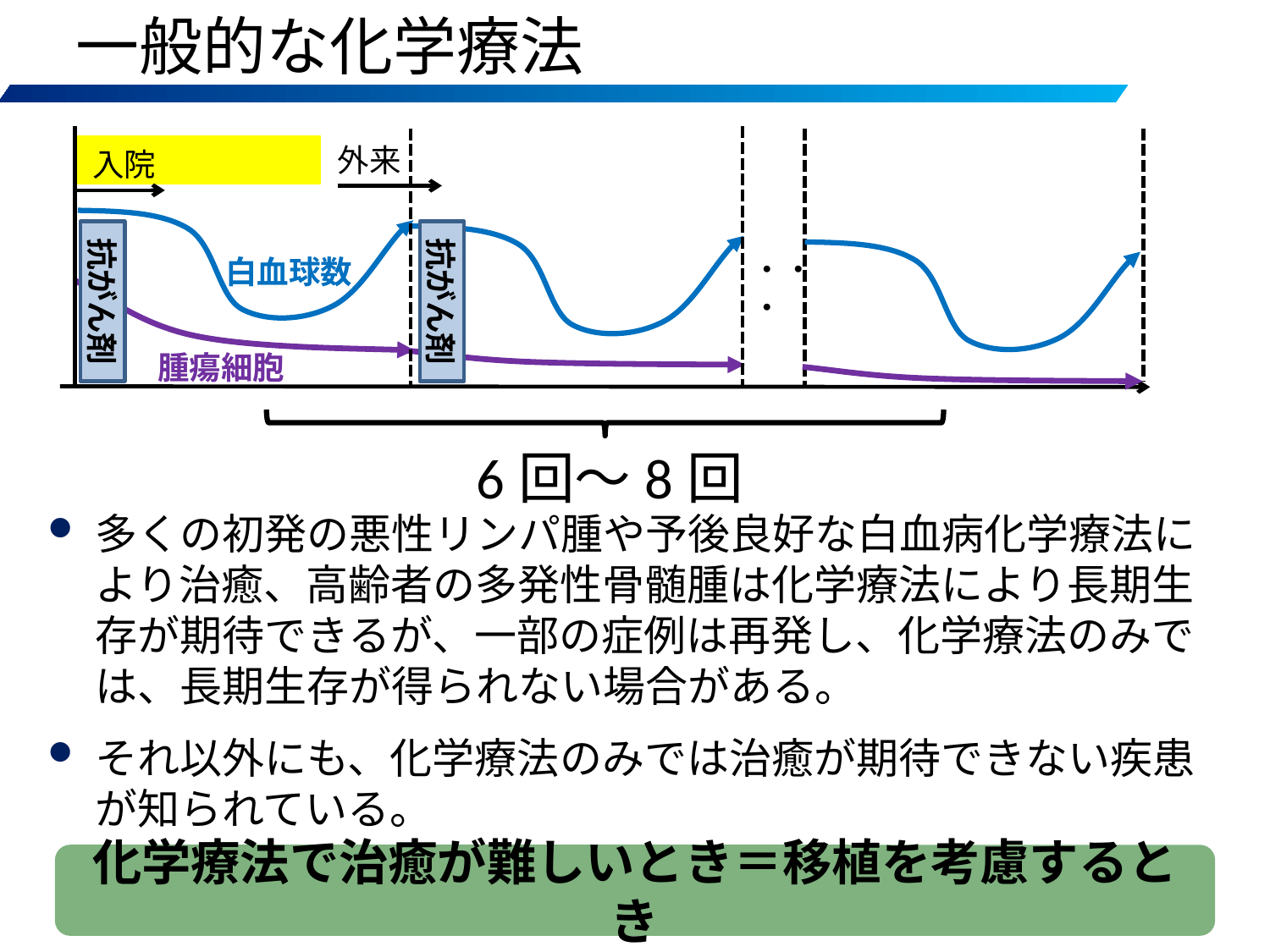

一般的な化学療法

外来

入院

抗がん剤
抗がん剤

・・・
白血球数

腫瘍細胞

6回～8回
多くの初発の悪性リンパ腫や予後良好な白血病化学療法により治癒、高齢者の多発性骨髄腫は化学療法により長期生存が期待できるが、一部の症例は再発し、化学療法のみでは、長期生存が得られない場合がある。
それ以外にも、化学療法のみでは治癒が期待できない疾患が知られている。
化学療法で治癒が難しいとき＝移植を考慮するとき